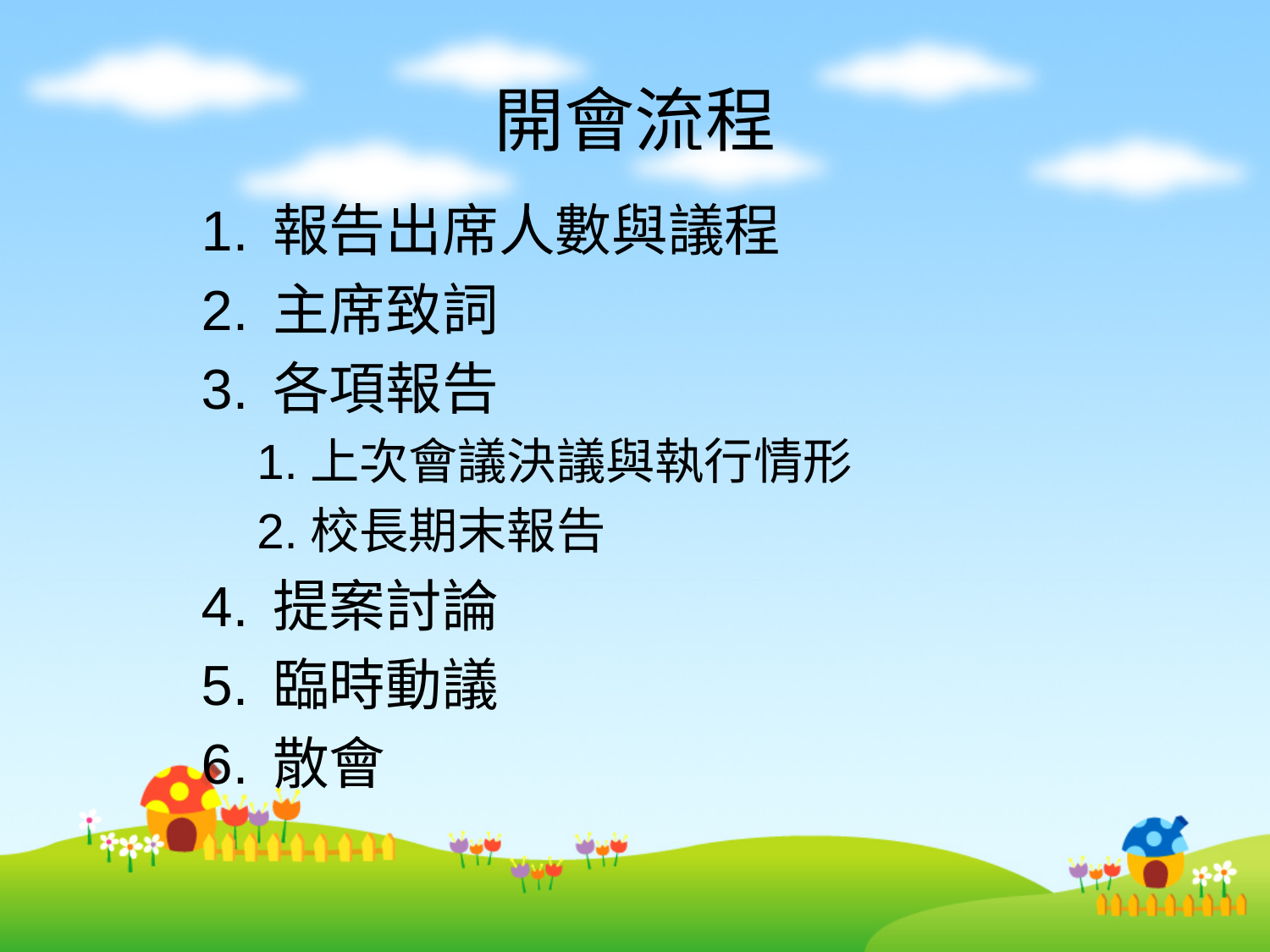

# 開會流程
報告出席人數與議程
主席致詞
各項報告
1.上次會議決議與執行情形
2.校長期末報告
提案討論
臨時動議
散會